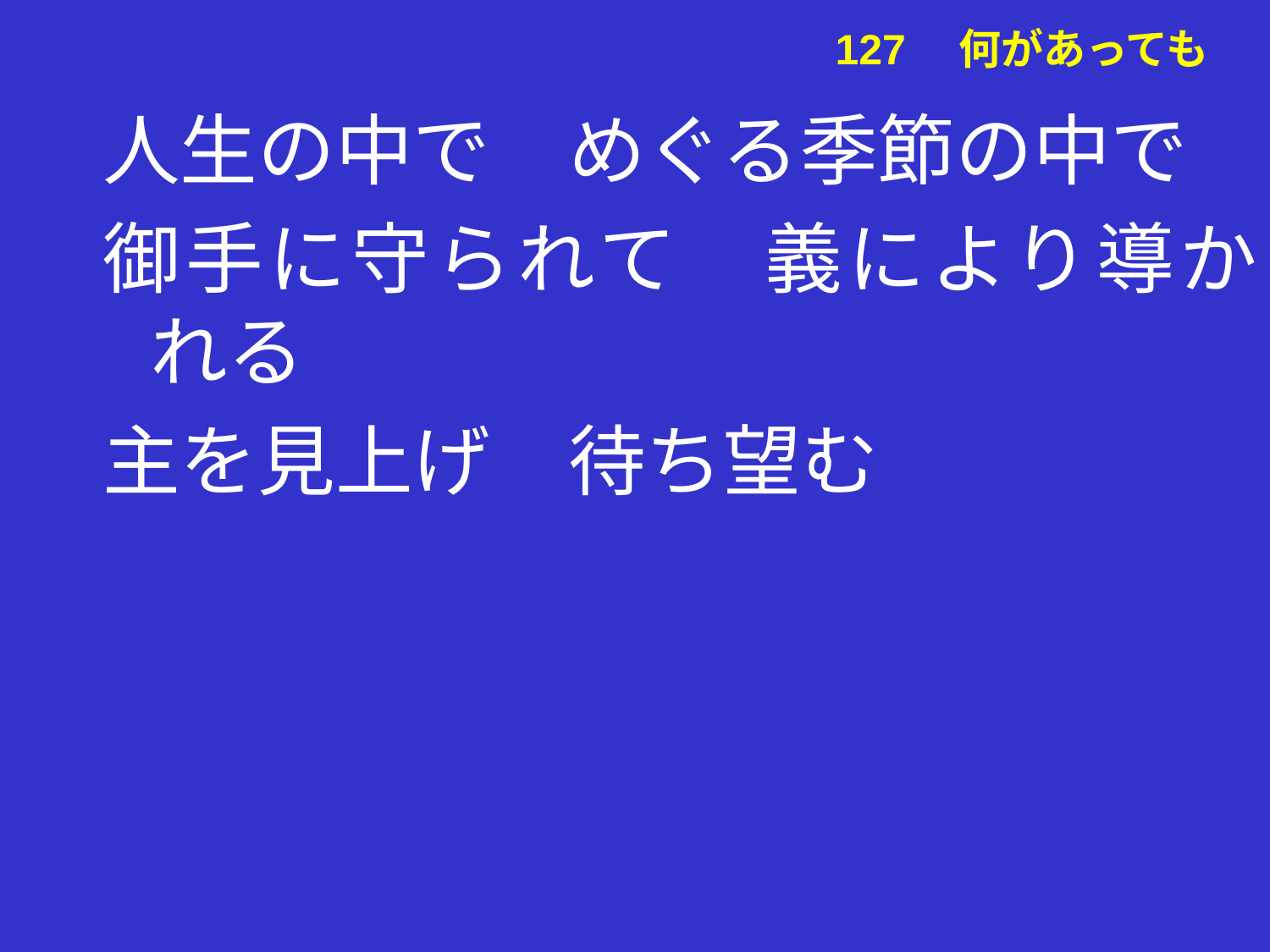

人生の中で　めぐる季節の中で
御手に守られて　義により導かれる
主を見上げ　待ち望む

# 127　何があっても